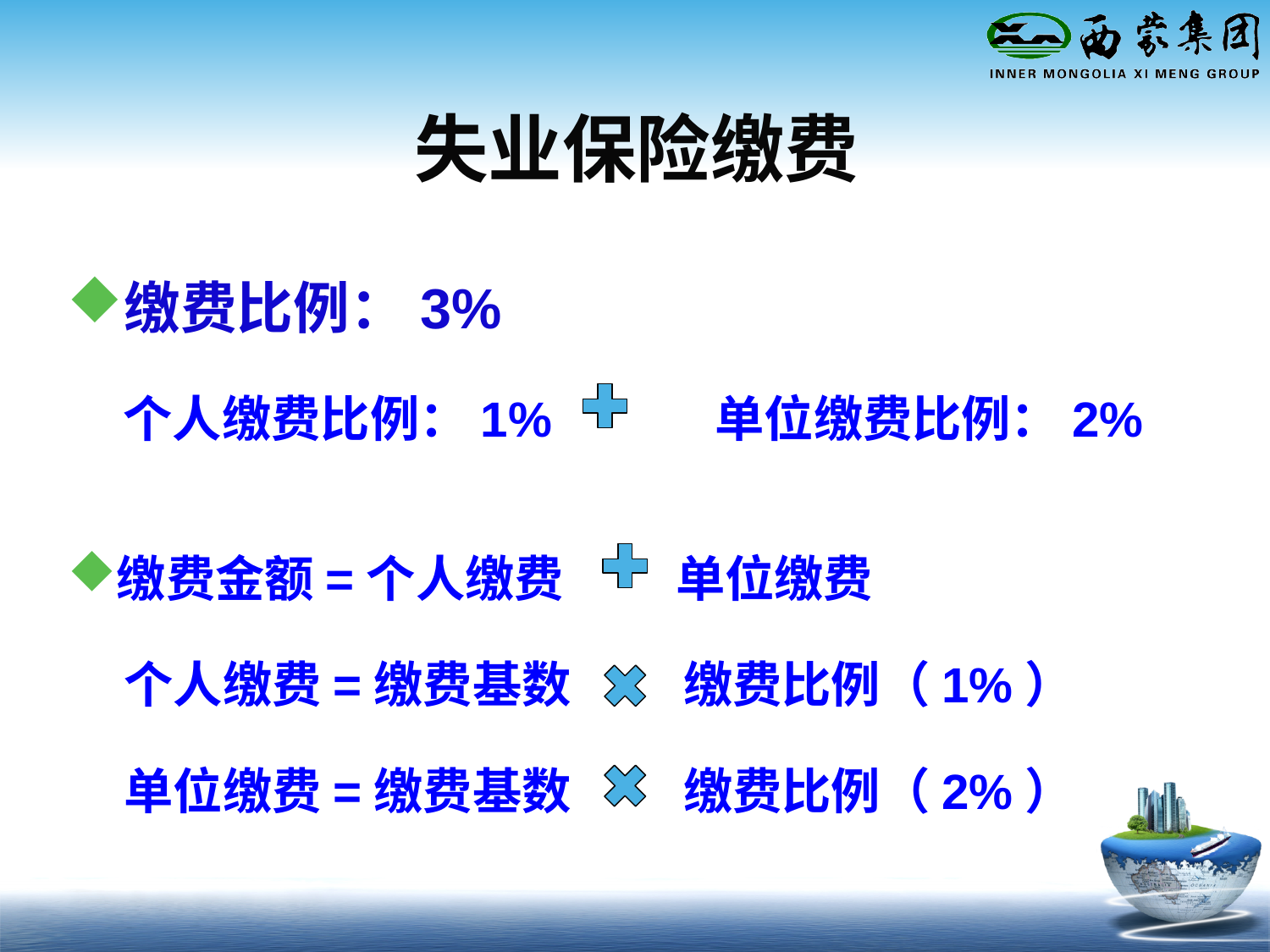

失业保险缴费

缴费比例：3%

    个人缴费比例：1%           单位缴费比例：2%

缴费金额=个人缴费          单位缴费

    个人缴费=缴费基数          缴费比例（1%）

    单位缴费=缴费基数          缴费比例（2%）